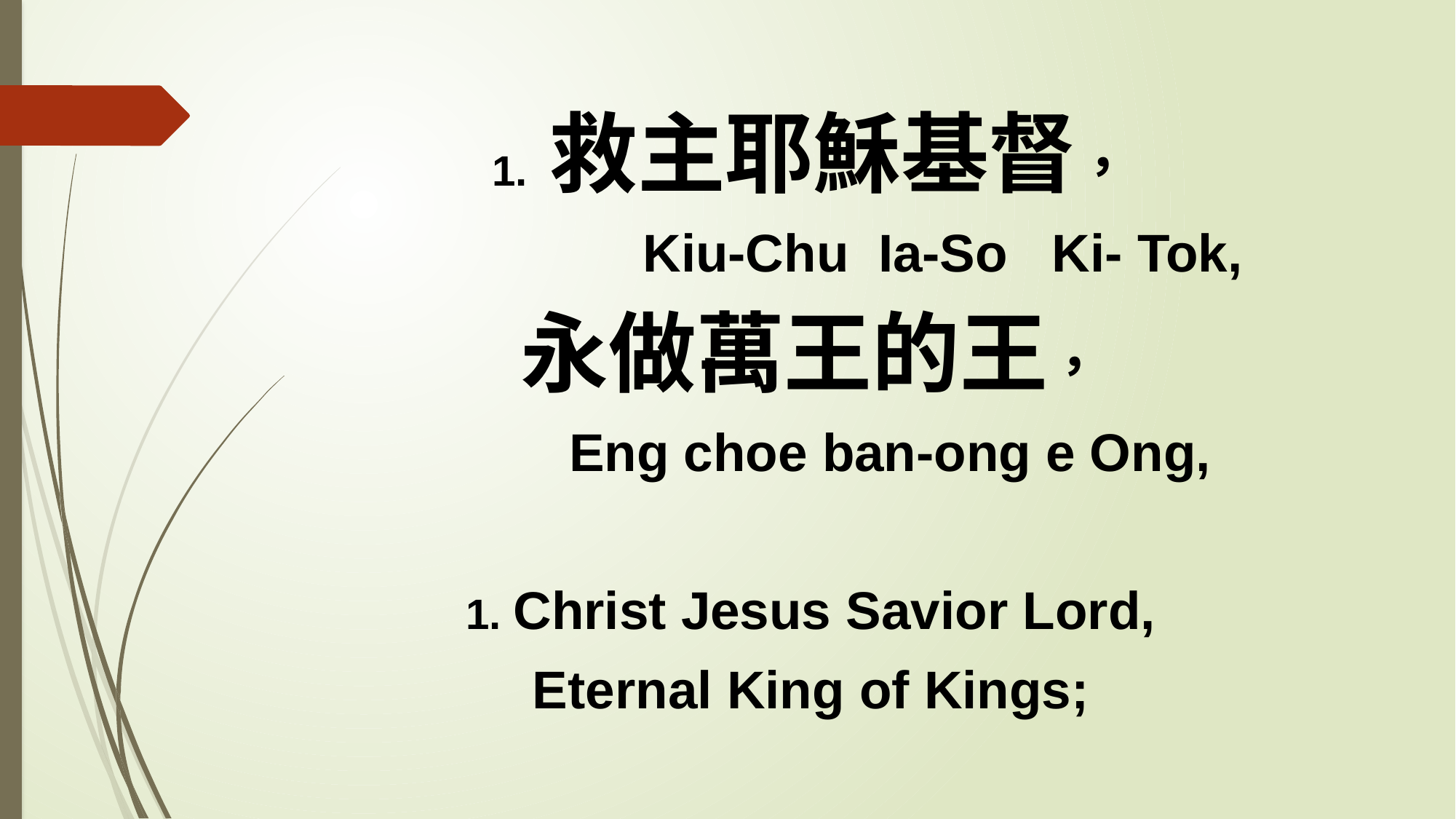

1. 救主耶穌基督，
                          Kiu-Chu  Ia-So   Ki- Tok,
永做萬王的王，
                     Eng choe ban-ong e Ong,

1. Christ Jesus Savior Lord,
Eternal King of Kings;